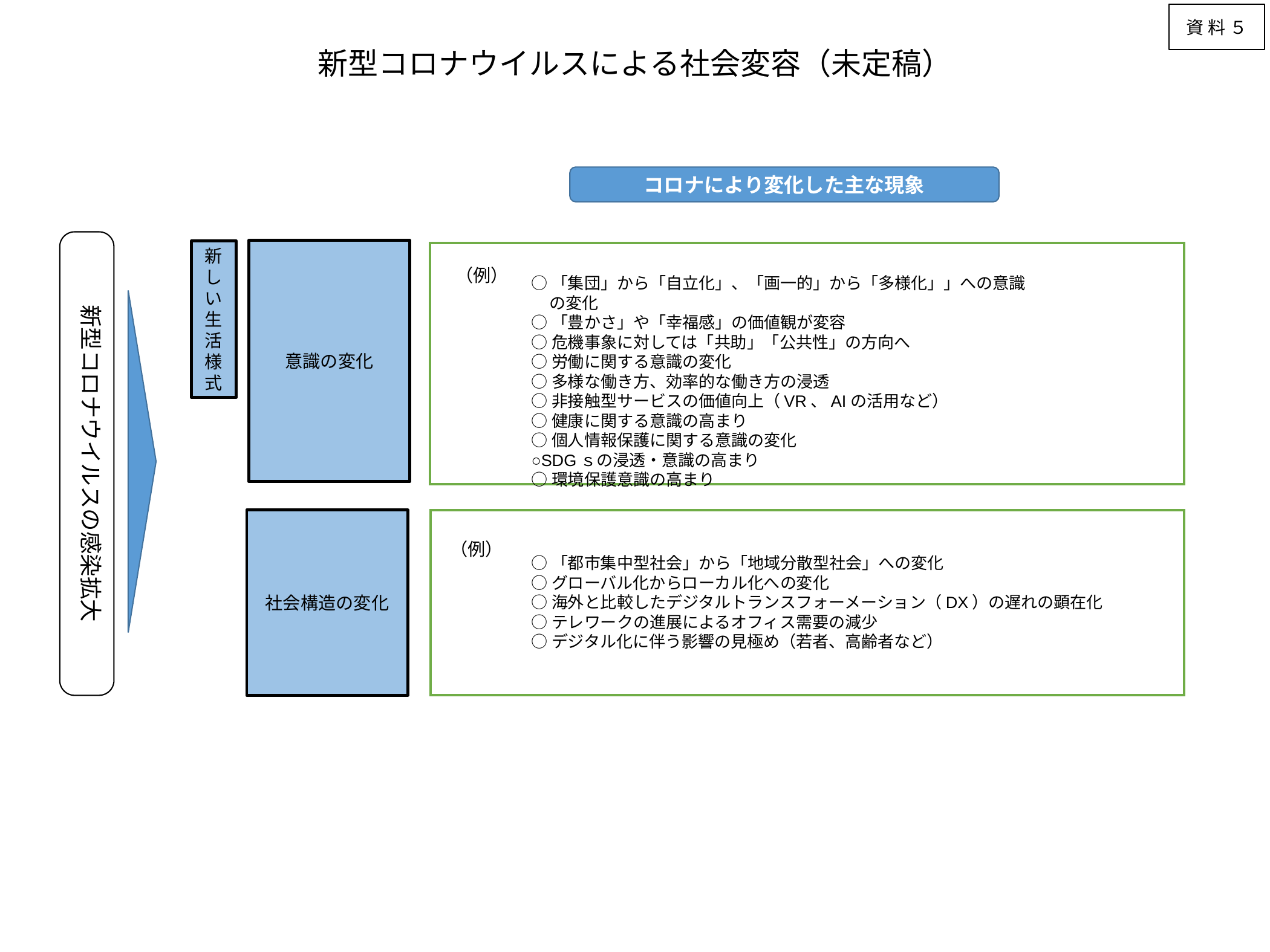

資 料 ５
# 新型コロナウイルスによる社会変容（未定稿）
コロナにより変化した主な現象
新型コロナウイルスの感染拡大

意識の変化

新しい生活様式

（例）
○「集団」から「自立化」、「画一的」から「多様化」」への意識の変化
○「豊かさ」や「幸福感」の価値観が変容
○危機事象に対しては「共助」「公共性」の方向へ
○労働に関する意識の変化
○多様な働き方、効率的な働き方の浸透
○非接触型サービスの価値向上（VR、AIの活用など）
○健康に関する意識の高まり
○個人情報保護に関する意識の変化
○SDGｓの浸透・意識の高まり
○環境保護意識の高まり

社会構造の変化

（例）
○「都市集中型社会」から「地域分散型社会」への変化
○グローバル化からローカル化への変化
○海外と比較したデジタルトランスフォーメーション（DX）の遅れの顕在化
○テレワークの進展によるオフィス需要の減少
○デジタル化に伴う影響の見極め（若者、高齢者など）